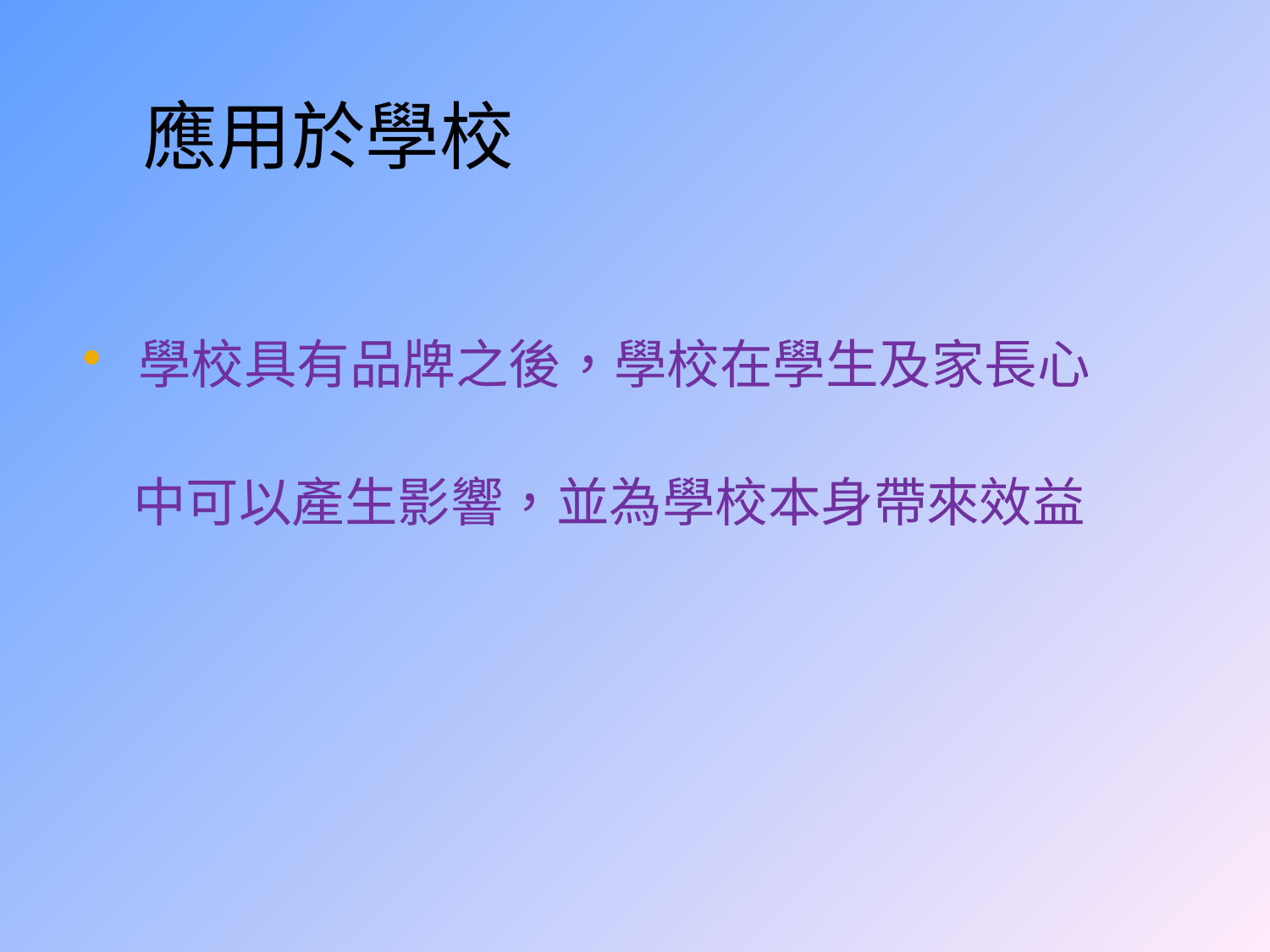

# 應用於學校
學校具有品牌之後，學校在學生及家長心
   中可以產生影響，並為學校本身帶來效益